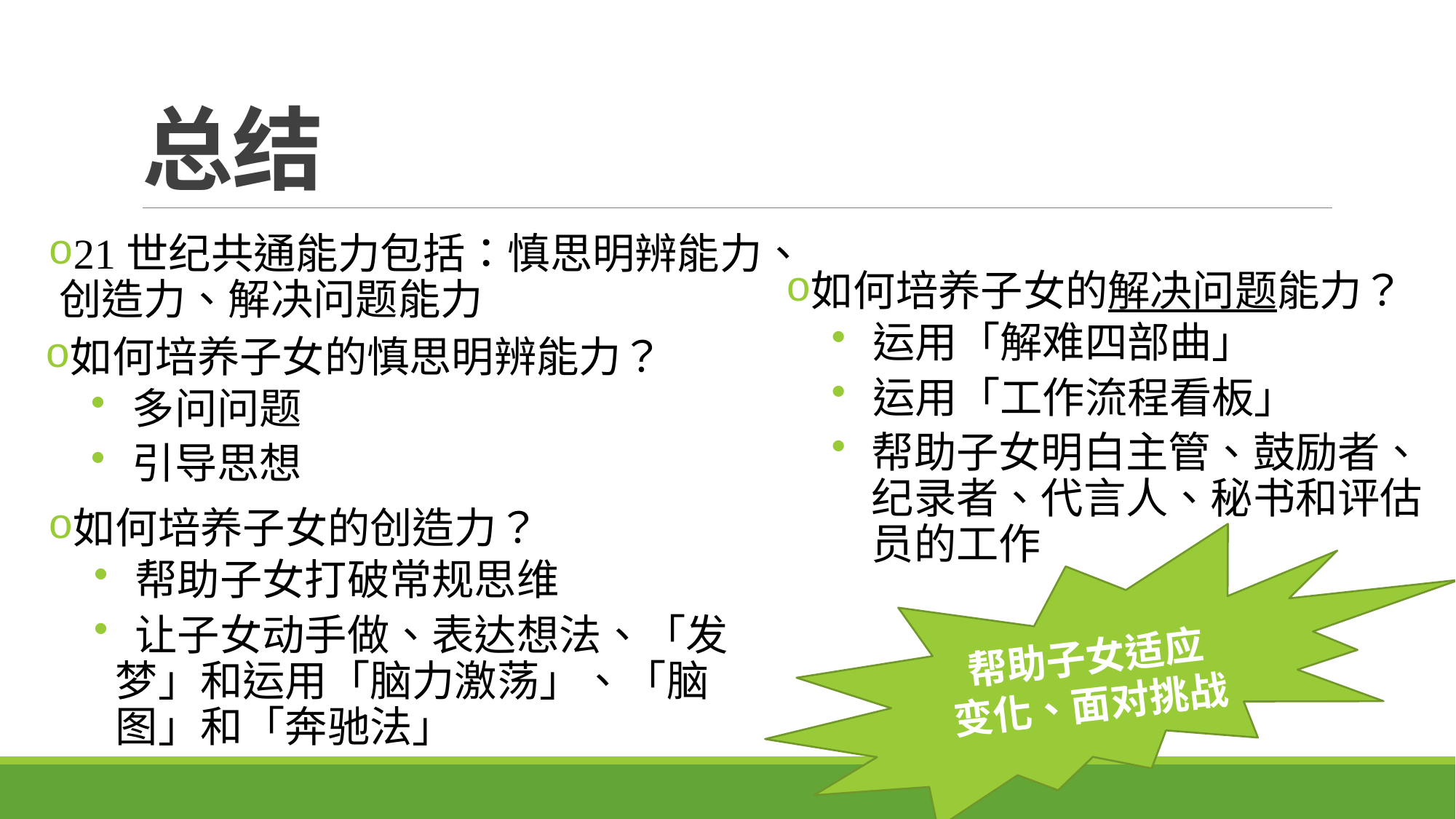

# 总结
21世纪共通能力包括：慎思明辨能力、创造力、解决问题能力
如何培养子女的解决问题能力？
 运用「解难四部曲」
 运用「工作流程看板」
帮助子女明白主管、鼓励者、 纪录者、代言人、秘书和评估员的工作
如何培养子女的慎思明辨能力？
 多问问题
 引导思想
如何培养子女的创造力？
 帮助子女打破常规思维
 让子女动手做、表达想法、「发梦」和运用「脑力激荡」、「脑图」和「奔驰法」
帮助子女适应
变化、面对挑战